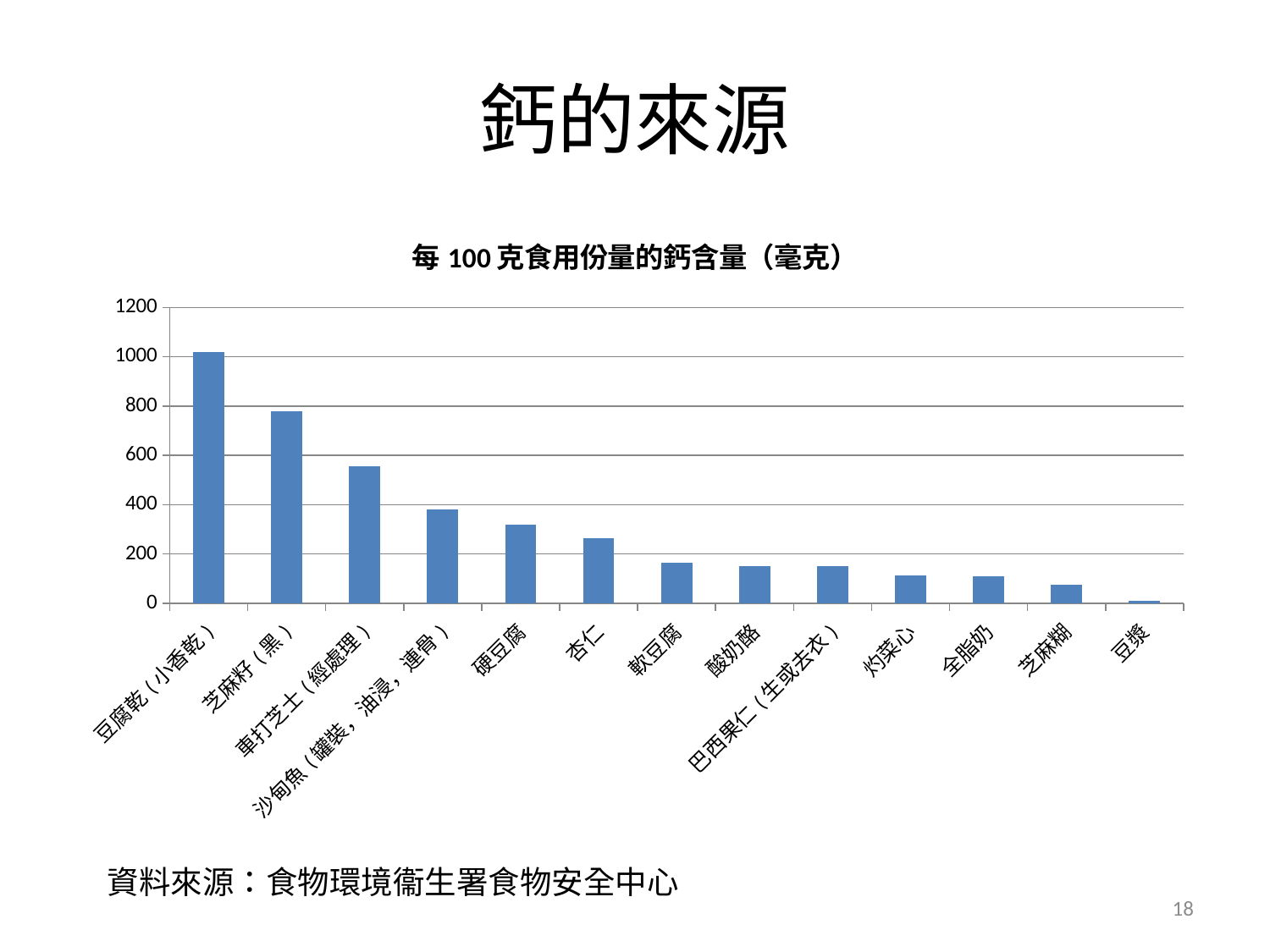

# 鈣的來源

### Chart: 每100克食用份量的鈣含量（毫克）

| Category | 每100克食用份量的鈣質含量（毫克） |
|---|---|
| 豆腐乾(小香乾) | 1019.0 |
| 芝麻籽(黑) | 780.0 |
| 車打芝士(經處理) | 556.0 |
| 沙甸魚(罐裝，油浸，連骨) | 382.0 |
| 硬豆腐 | 320.0 |
| 杏仁 | 264.0 |
| 軟豆腐 | 164.0 |
| 酸奶酪 | 152.0 |
| 巴西果仁(生或去衣) | 150.0 |
| 灼菜心 | 114.0 |
| 全脂奶 | 110.0 |
| 芝麻糊 | 74.0 |
| 豆漿 | 10.0 |
資料來源：食物環境衞生署食物安全中心
18